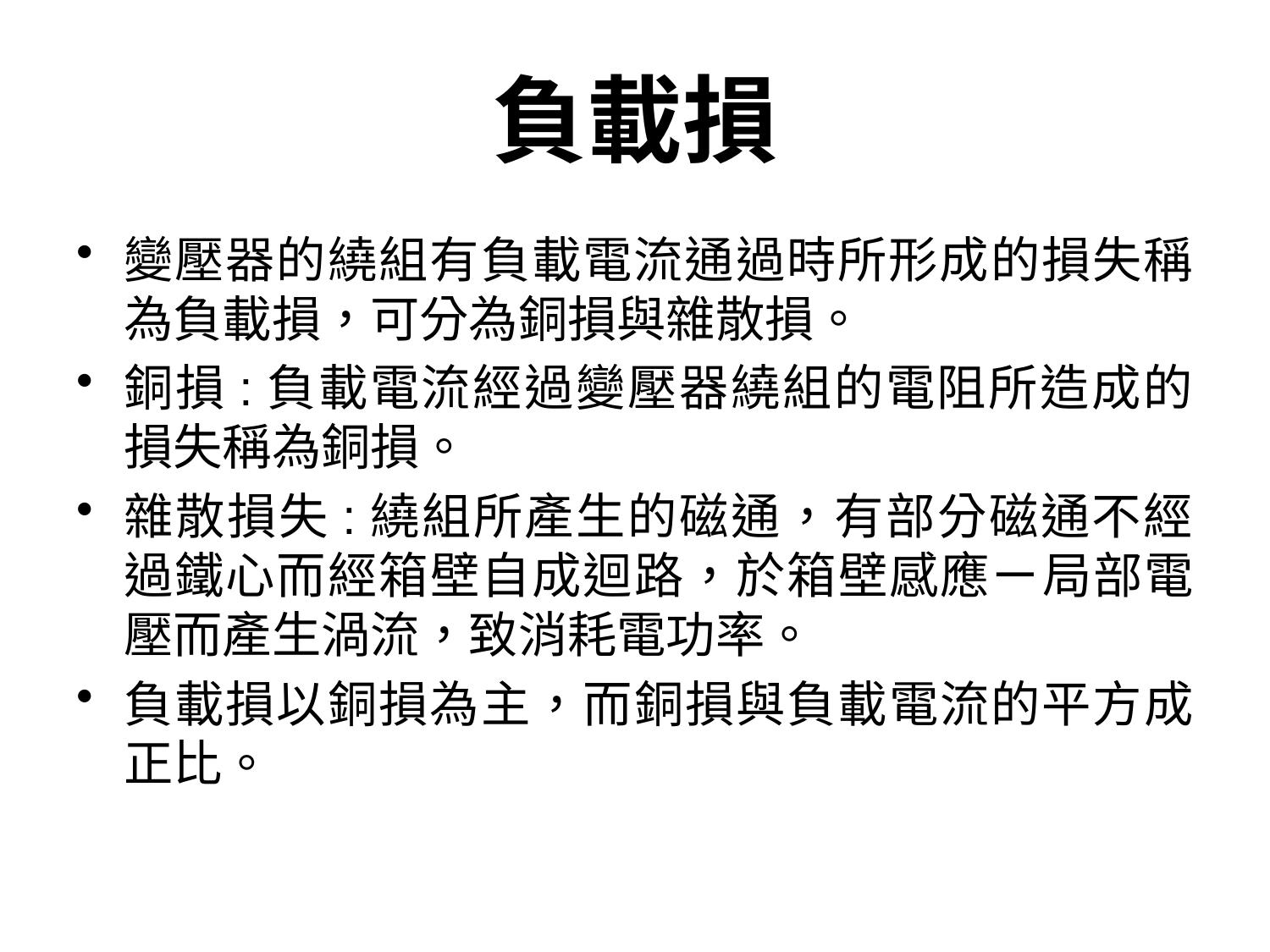

# 負載損
變壓器的繞組有負載電流通過時所形成的損失稱為負載損，可分為銅損與雜散損。
銅損:負載電流經過變壓器繞組的電阻所造成的損失稱為銅損。
雜散損失:繞組所產生的磁通，有部分磁通不經過鐵心而經箱壁自成迴路，於箱壁感應ㄧ局部電壓而產生渦流，致消耗電功率。
負載損以銅損為主，而銅損與負載電流的平方成正比。